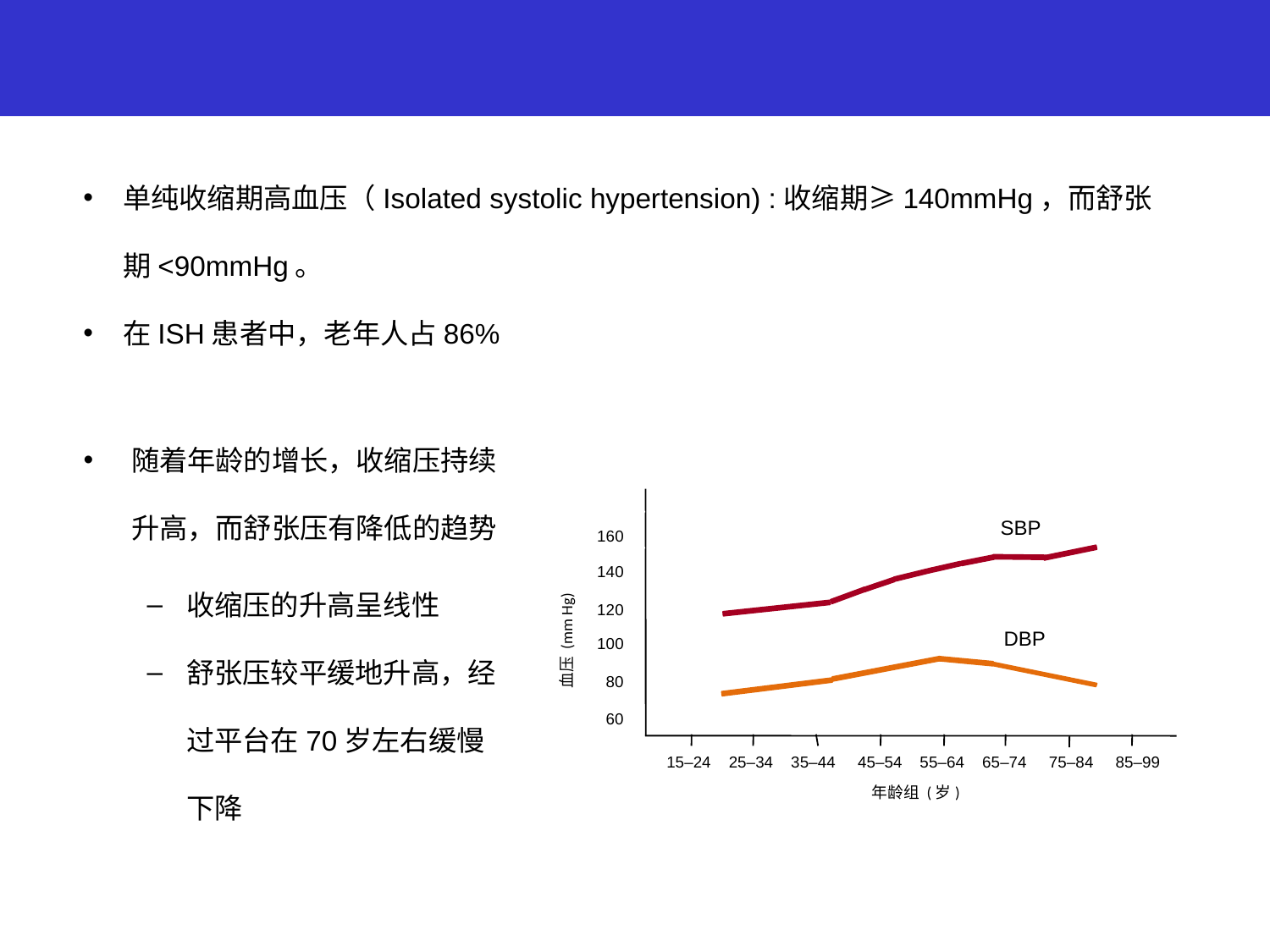

单纯收缩期高血压（Isolated systolic hypertension) :收缩期≥140mmHg，而舒张期<90mmHg。
在ISH患者中，老年人占86%

随着年龄的增长，收缩压持续升高，而舒张压有降低的趋势
收缩压的升高呈线性
舒张压较平缓地升高，经过平台在70岁左右缓慢下降

160
140
120
100
80
60
SBP

血压 (mm Hg)

DBP

 15–24	    25–34    35–44     45–54	    55–64	    65–74	     75–84	     85–99
Adapted from Galarza CR et al. Hypertension. 1997;30:809-816.
年龄组 (岁)